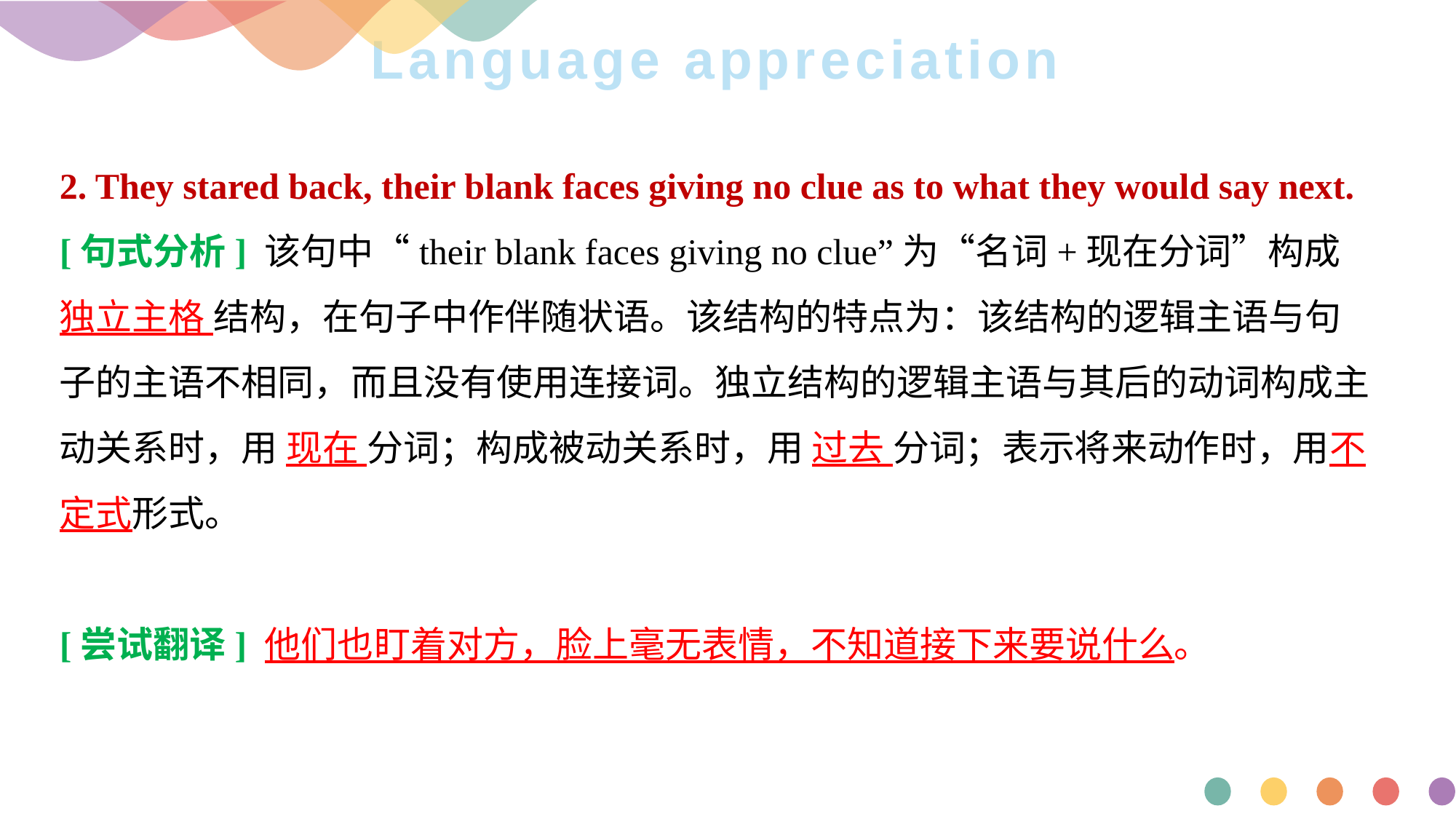

# Language appreciation
2. They stared back, their blank faces giving no clue as to what they would say next.
[句式分析] 该句中“their blank faces giving no clue”为“名词+现在分词”构成 独立主格 结构，在句子中作伴随状语。该结构的特点为：该结构的逻辑主语与句子的主语不相同，而且没有使用连接词。独立结构的逻辑主语与其后的动词构成主动关系时，用 现在 分词；构成被动关系时，用 过去 分词；表示将来动作时，用不定式形式。

[尝试翻译] 他们也盯着对方，脸上毫无表情，不知道接下来要说什么。